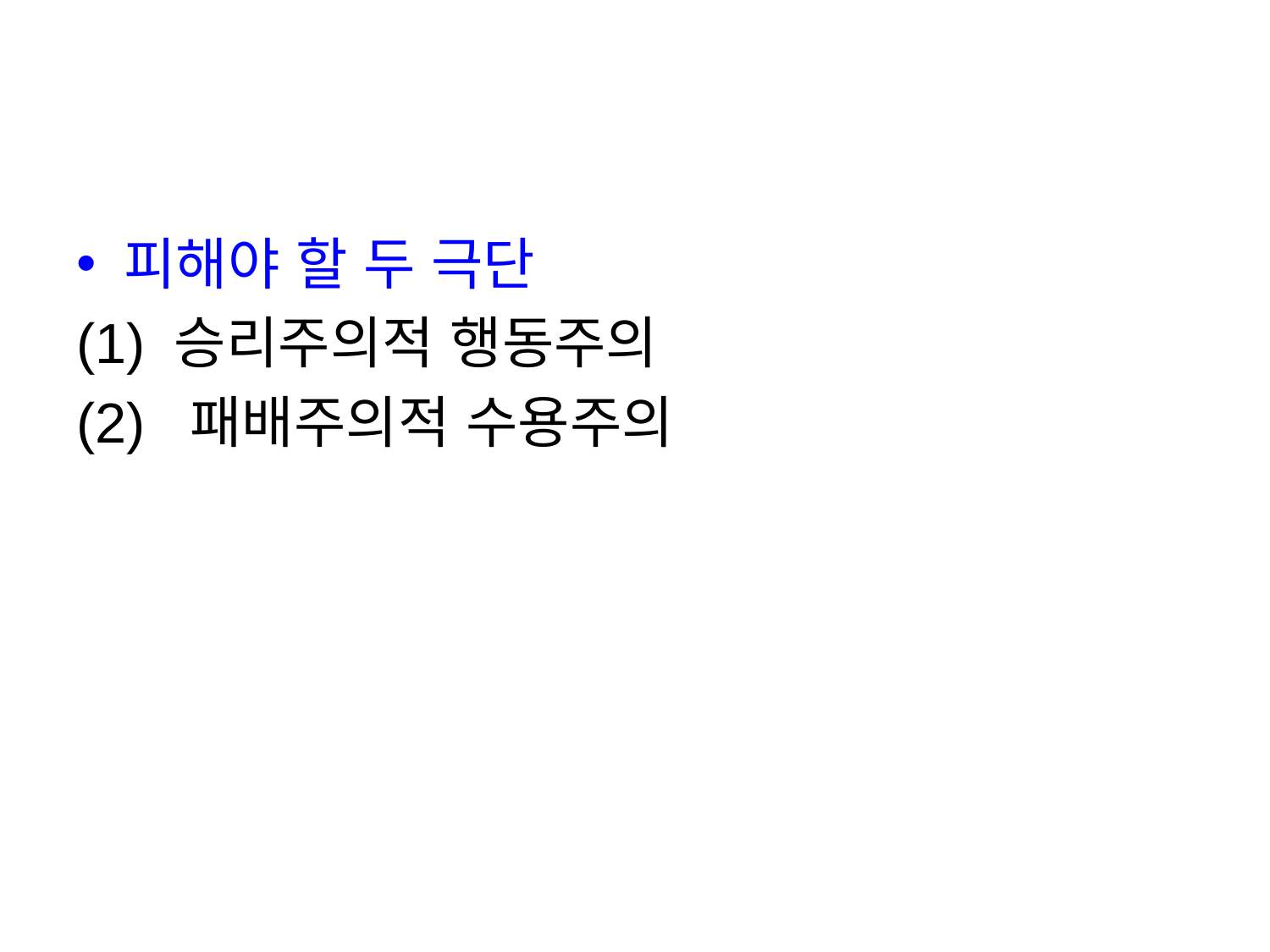

#
피해야 할 두 극단
(1) 승리주의적 행동주의
(2)  패배주의적 수용주의